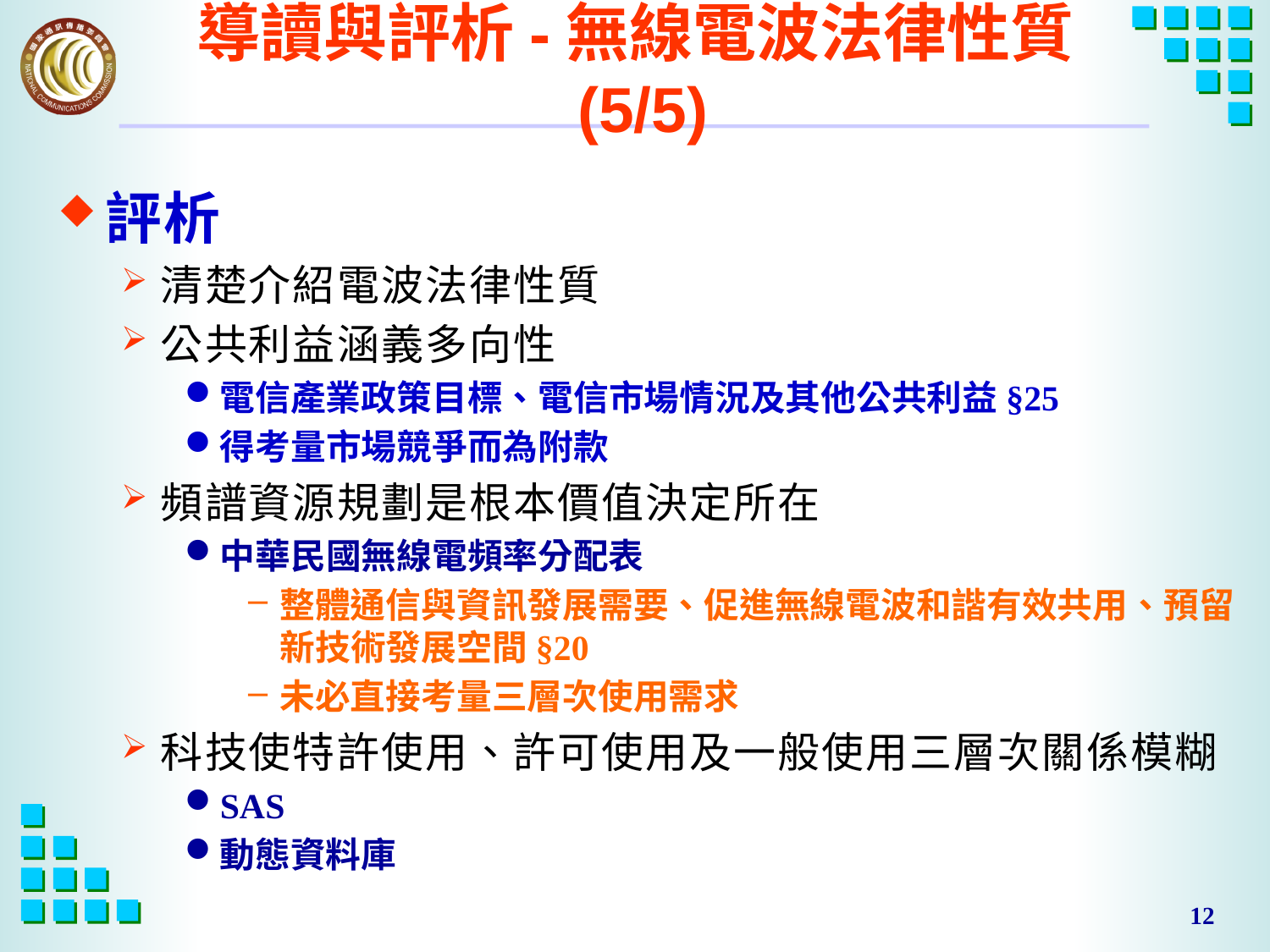

# 導讀與評析-無線電波法律性質(5/5)
評析
清楚介紹電波法律性質
公共利益涵義多向性
電信產業政策目標、電信市場情況及其他公共利益§25
得考量市場競爭而為附款
頻譜資源規劃是根本價值決定所在
中華民國無線電頻率分配表
整體通信與資訊發展需要、促進無線電波和諧有效共用、預留新技術發展空間§20
未必直接考量三層次使用需求
科技使特許使用、許可使用及一般使用三層次關係模糊
SAS
動態資料庫